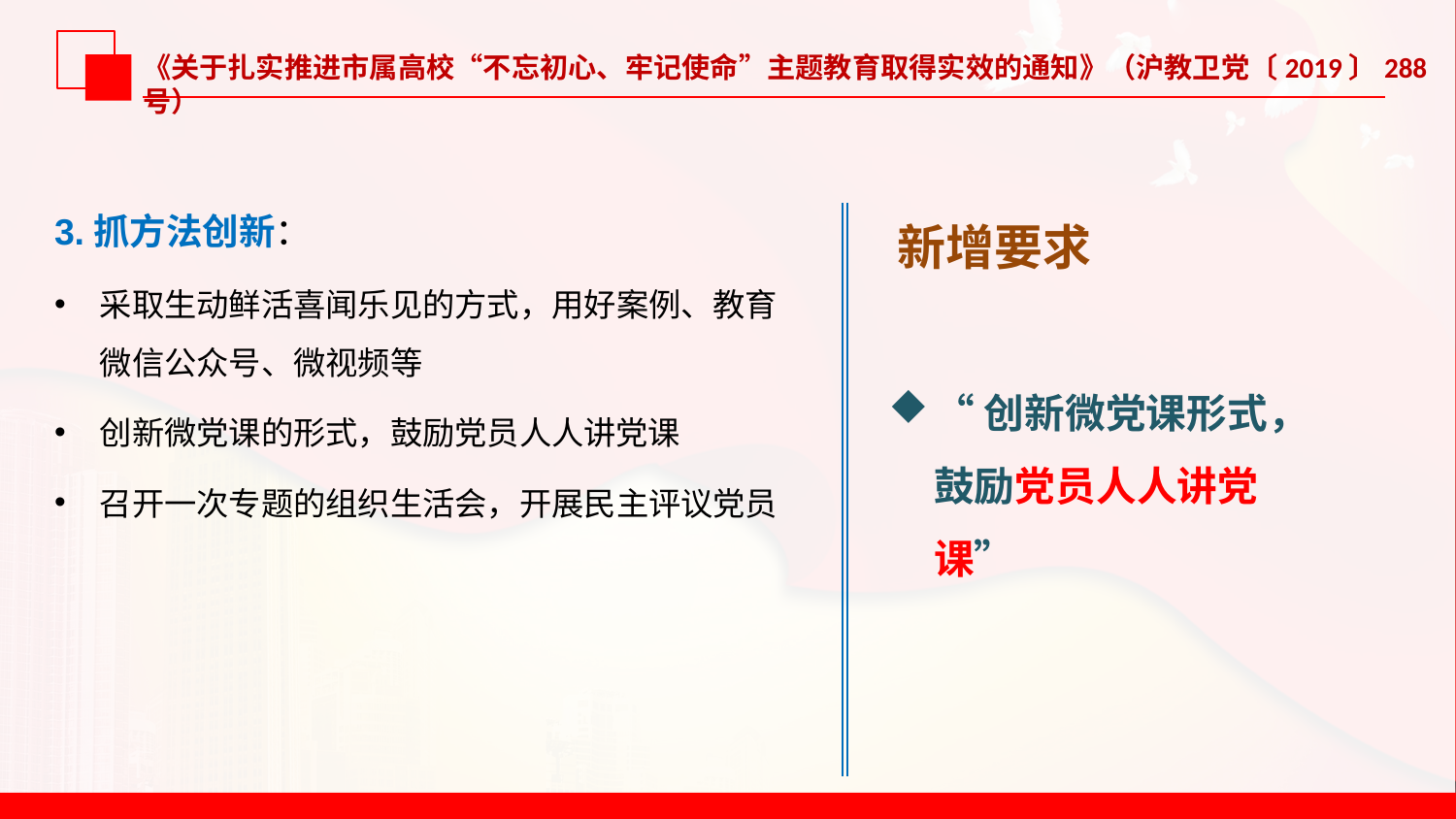

《关于扎实推进市属高校“不忘初心、牢记使命”主题教育取得实效的通知》（沪教卫党〔2019〕288号）
3.抓方法创新：
采取生动鲜活喜闻乐见的方式，用好案例、教育微信公众号、微视频等
创新微党课的形式，鼓励党员人人讲党课
召开一次专题的组织生活会，开展民主评议党员
新增要求
“创新微党课形式，鼓励党员人人讲党课”